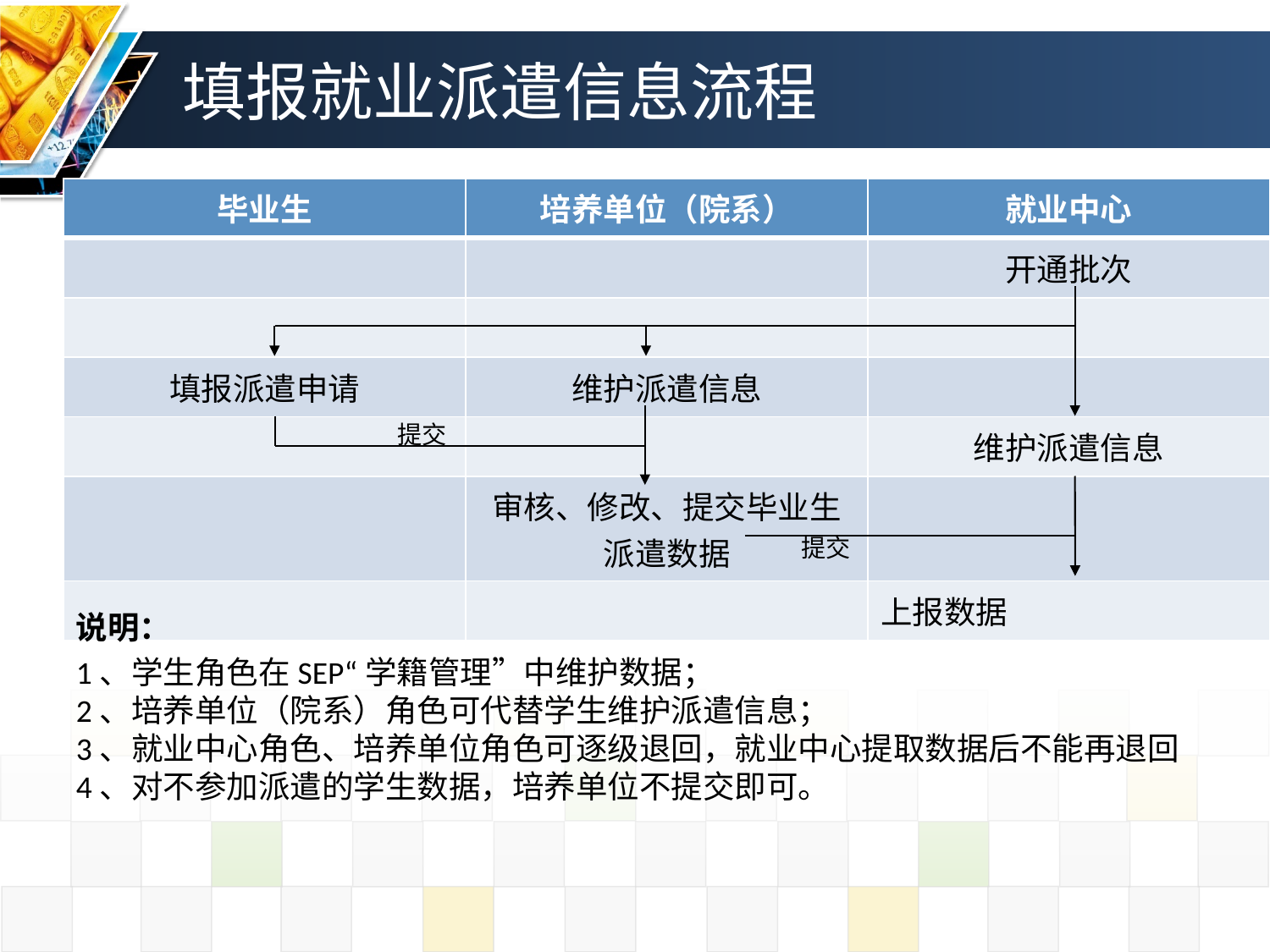

# 填报就业派遣信息流程
| 毕业生 | 培养单位（院系） | 就业中心 |
| --- | --- | --- |
|  |  | 开通批次 |
|  |  |  |
| 填报派遣申请 | 维护派遣信息 |  |
|  |  | 维护派遣信息 |
|  | 审核、修改、提交毕业生派遣数据 |  |
|  |  | 上报数据 |
提交
提交
说明：
1、学生角色在SEP“学籍管理”中维护数据；
2、培养单位（院系）角色可代替学生维护派遣信息；
3、就业中心角色、培养单位角色可逐级退回，就业中心提取数据后不能再退回
4、对不参加派遣的学生数据，培养单位不提交即可。